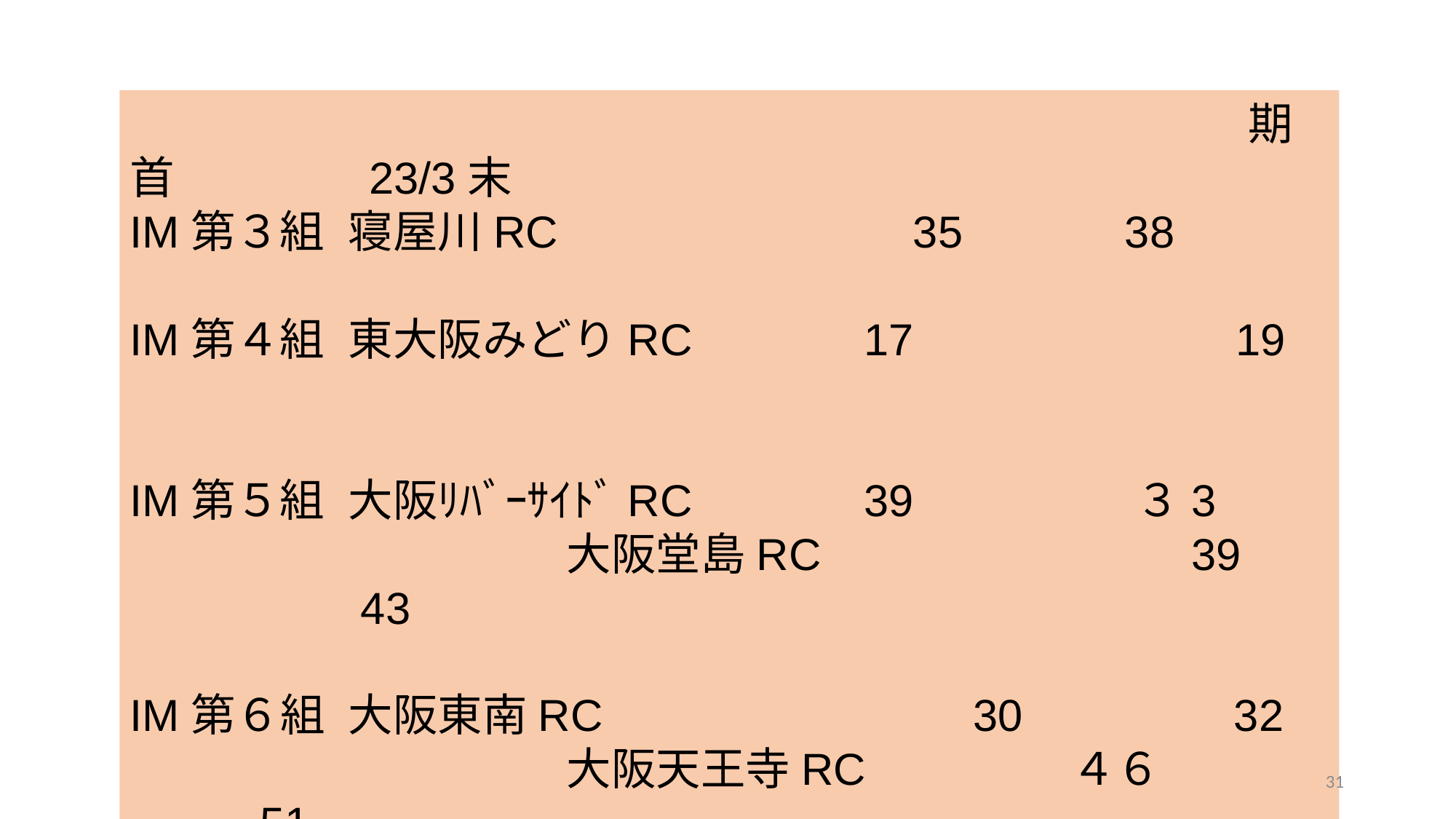

期首		 23/3末
IM第３組	寝屋川RC			     　35		 38

IM第４組	東大阪みどりRC	 　17		 　　19

IM第５組	大阪ﾘﾊﾞｰｻｲﾄﾞRC	 　39		 ３3
			   	大阪堂島RC			 　39		 43

IM第６組	大阪東南RC			 　30		 32
			   	大阪天王寺RC		 　４６		 51

31